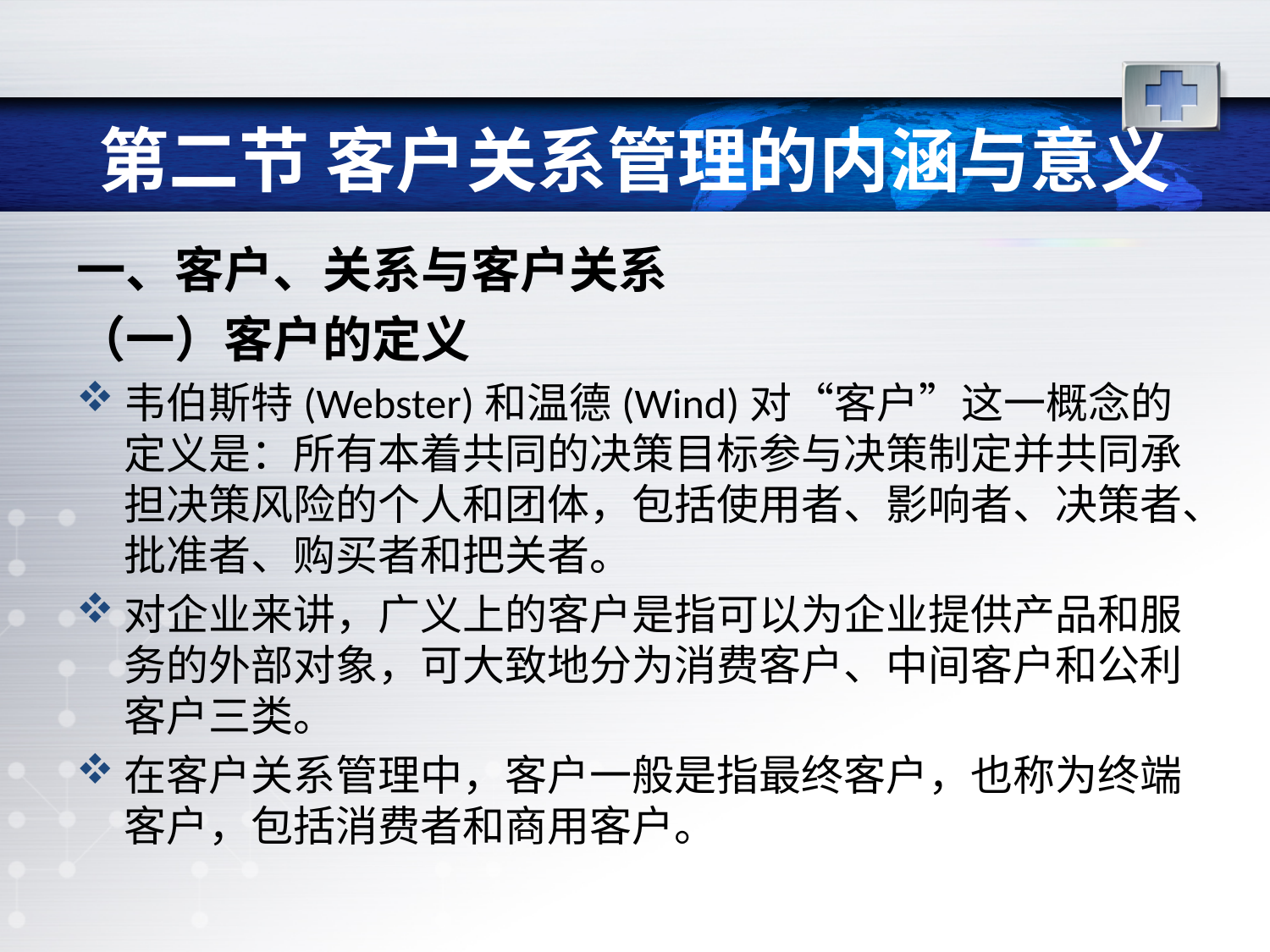

# 第二节 客户关系管理的内涵与意义
一、客户、关系与客户关系
（一）客户的定义
韦伯斯特(Webster)和温德(Wind)对“客户”这一概念的定义是：所有本着共同的决策目标参与决策制定并共同承担决策风险的个人和团体，包括使用者、影响者、决策者、批准者、购买者和把关者。
对企业来讲，广义上的客户是指可以为企业提供产品和服务的外部对象，可大致地分为消费客户、中间客户和公利客户三类。
在客户关系管理中，客户一般是指最终客户，也称为终端客户，包括消费者和商用客户。